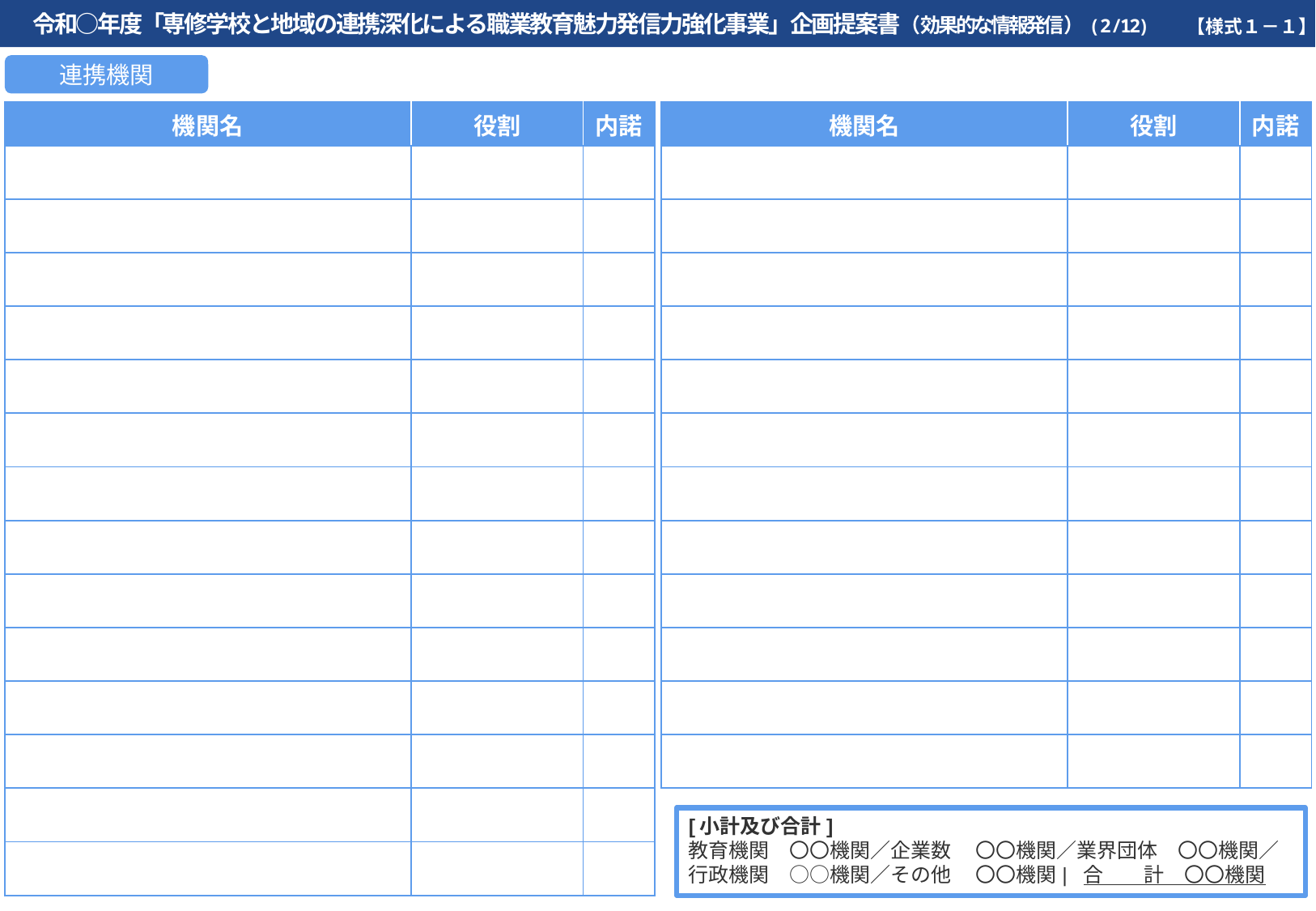

令和○年度「専修学校と地域の連携深化による職業教育魅力発信力強化事業」企画提案書（効果的な情報発信）(2/12)
【様式１－１】
連携機関
| 機関名 | 役割 | 内諾 |
| --- | --- | --- |
|  |  |  |
|  |  |  |
|  |  |  |
|  |  |  |
|  |  |  |
|  |  |  |
|  |  |  |
|  |  |  |
|  |  |  |
|  |  |  |
|  |  |  |
|  |  |  |
|  |  |  |
|  |  |  |
| 機関名 | 役割 | 内諾 |
| --- | --- | --- |
|  |  |  |
|  |  |  |
|  |  |  |
|  |  |  |
|  |  |  |
|  |  |  |
|  |  |  |
|  |  |  |
|  |  |  |
|  |  |  |
|  |  |  |
|  |  |  |
▼事業を推進するために連携する関係機関について記載すること｡
▼「内諾」の欄には申請時点における内諾の有無を○、×にて記載すること。
▼参画する機関数（教育機関、企業、業界団体、行政機関、その他、それぞれの小計数及び合計数）を記載する。
　　　　　（MSｺﾞｼｯｸ or ﾒｲﾘｵ　１１ポイント以上）
▼組織として連携する機関を記載してください。（有識者として大学教員が参画する場合は、組織間の協定等に基づき参画する場合などを除き、当該教員が所属する大学は連携機関には含まれません）

[小計及び合計]
教育機関　〇〇機関／企業数　 〇〇機関／業界団体　〇〇機関／
行政機関　○○機関／その他　 〇〇機関|  合　　計　〇〇機関